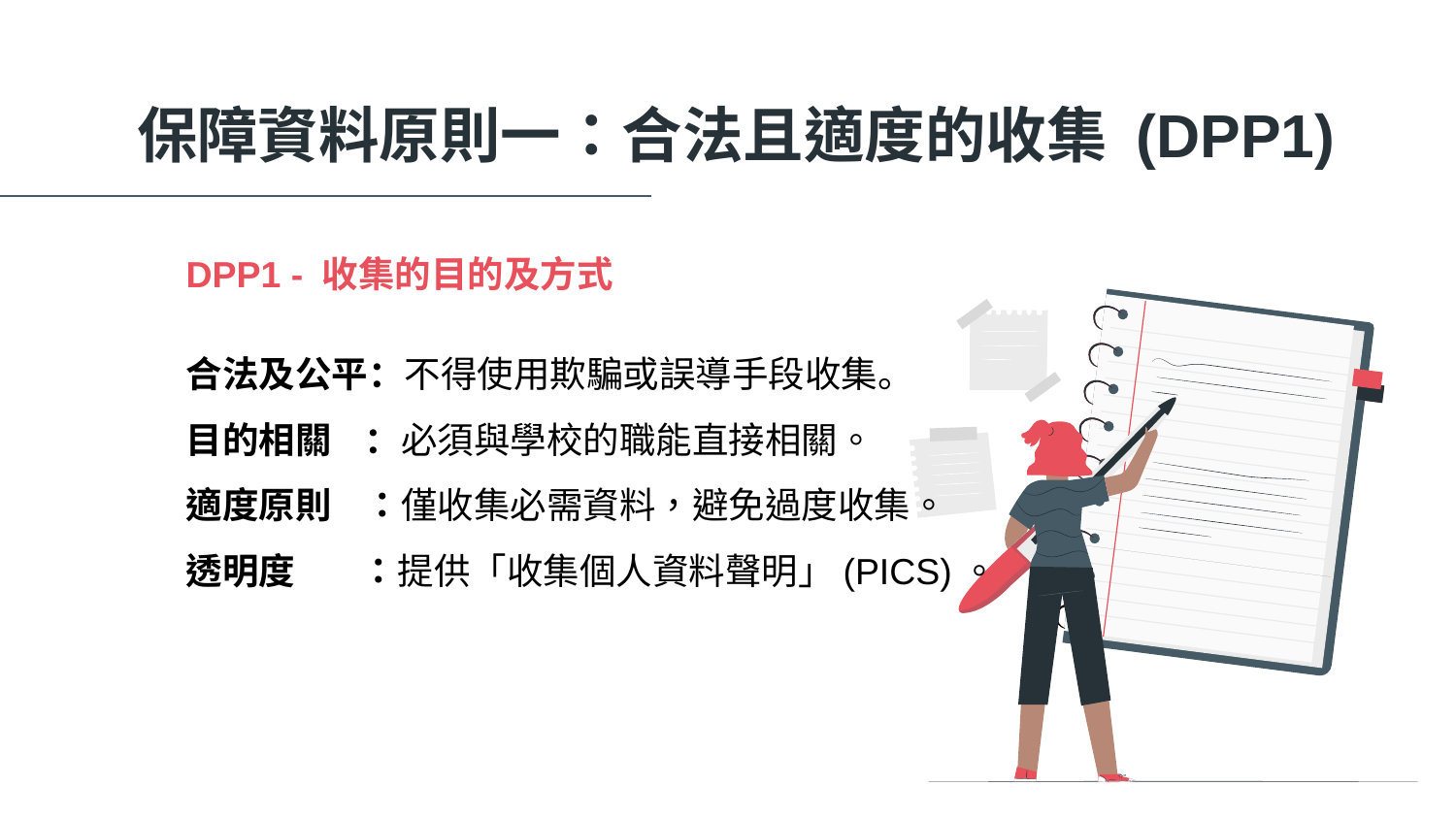

保障資料原則一：合法且適度的收集 (DPP1)
# DPP1 - 收集的目的及方式

合法及公平：不得使用欺騙或誤導手段收集。
目的相關    ：必須與學校的職能直接相關。
適度原則    ：僅收集必需資料，避免過度收集。
透明度        ：提供「收集個人資料聲明」(PICS)。